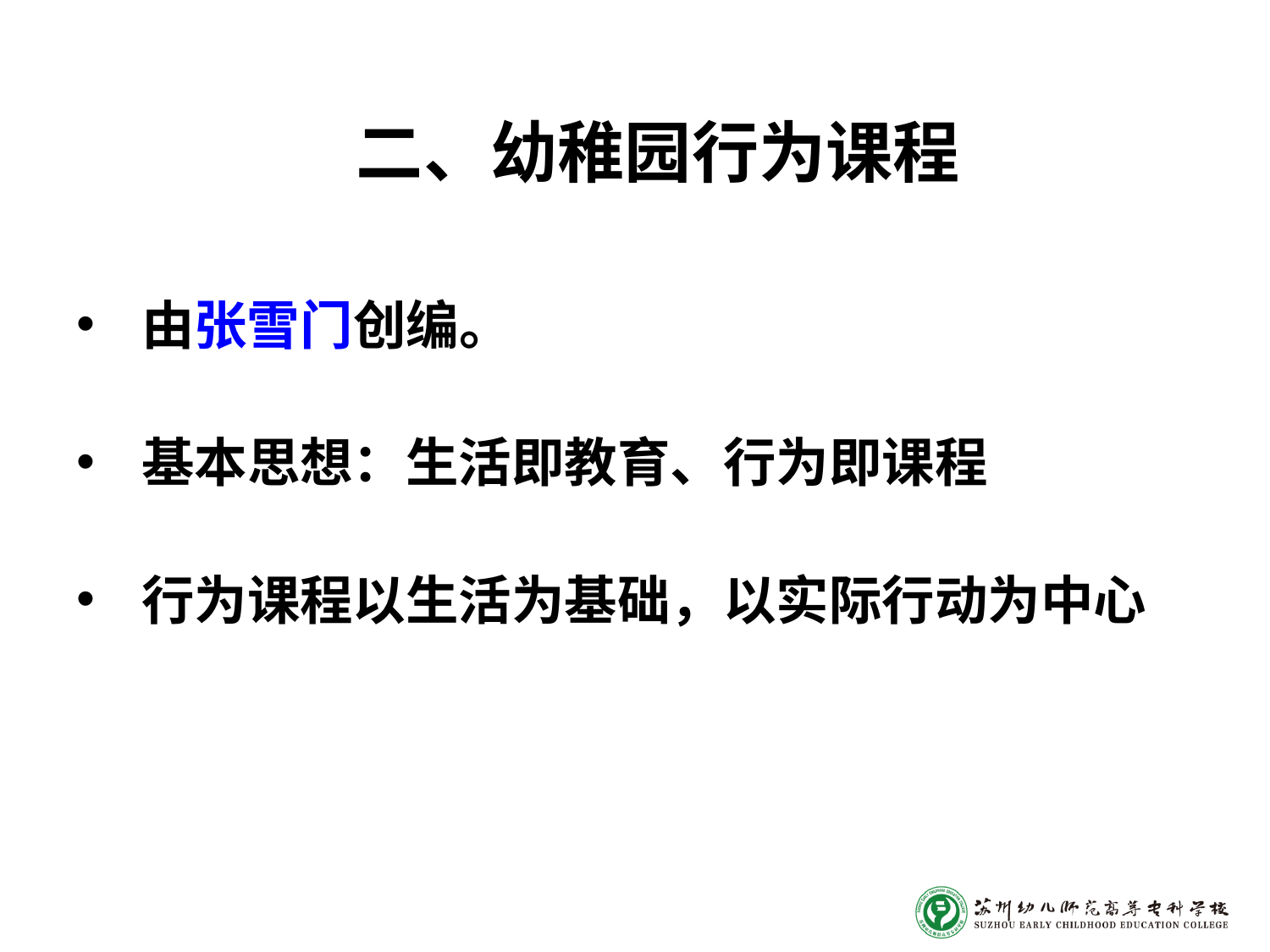

二、幼稚园行为课程
由张雪门创编。
基本思想：生活即教育、行为即课程
行为课程以生活为基础，以实际行动为中心